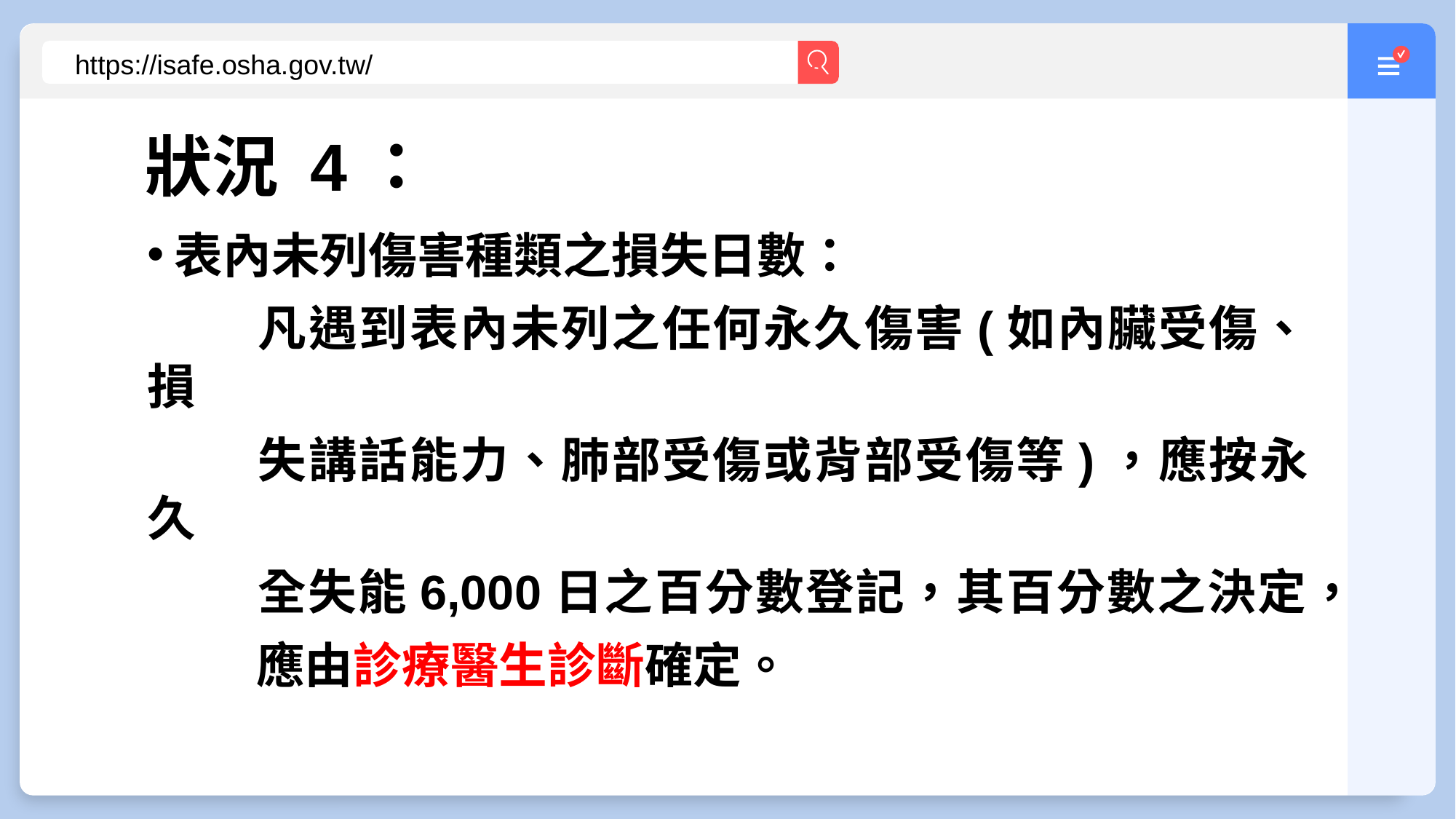

https://isafe.osha.gov.tw/
狀況 4：
表內未列傷害種類之損失日數：
	凡遇到表內未列之任何永久傷害(如內臟受傷、損
	失講話能力、肺部受傷或背部受傷等)，應按永久
	全失能6,000日之百分數登記，其百分數之決定，
	應由診療醫生診斷確定。